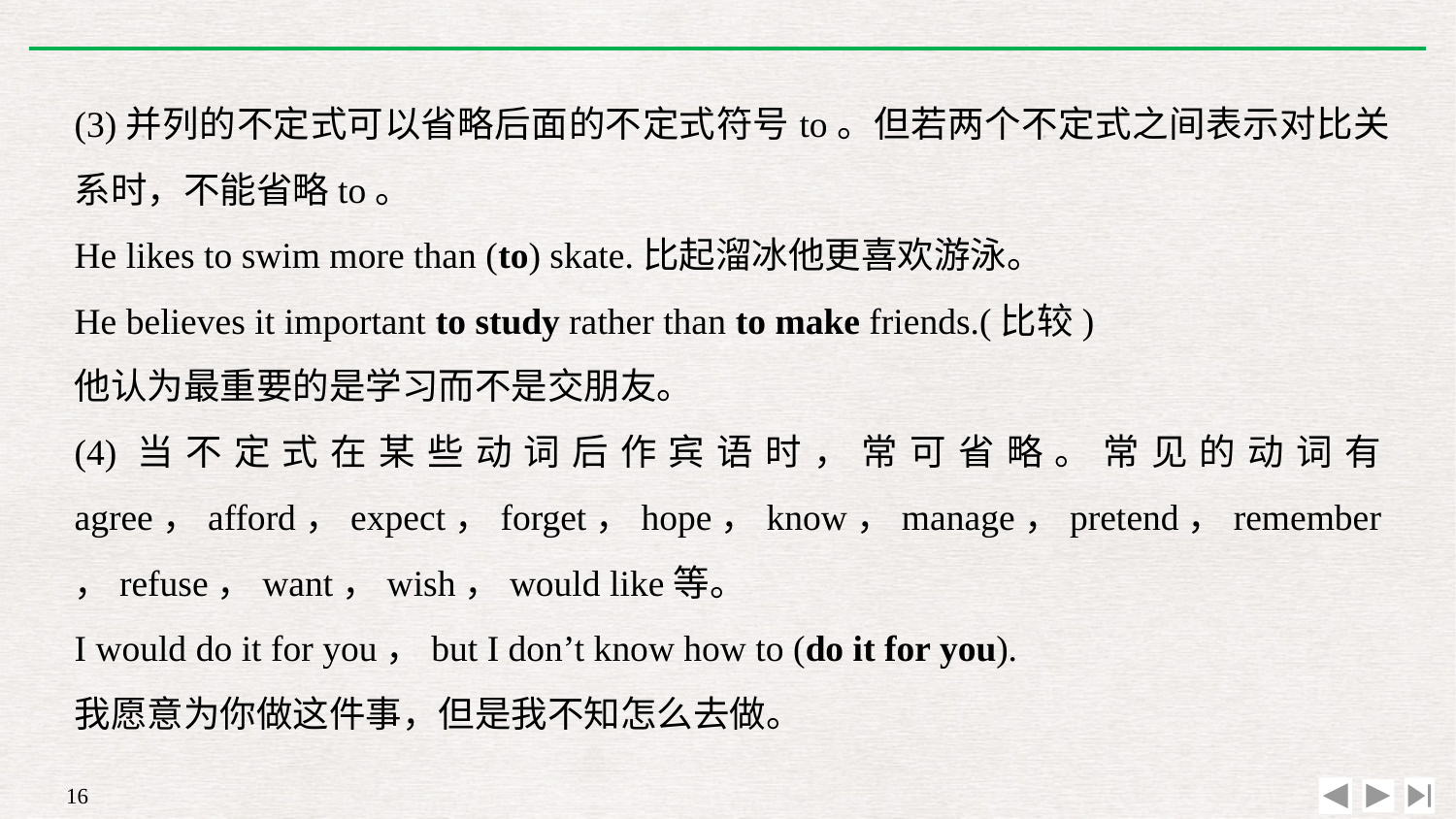

(3)并列的不定式可以省略后面的不定式符号to。但若两个不定式之间表示对比关系时，不能省略to。
He likes to swim more than (to) skate.比起溜冰他更喜欢游泳。
He believes it important to study rather than to make friends.(比较)
他认为最重要的是学习而不是交朋友。
(4)当不定式在某些动词后作宾语时，常可省略。常见的动词有agree，afford，expect，forget，hope，know，manage，pretend，remember，refuse，want，wish，would like等。
I would do it for you，but I don’t know how to (do it for you).
我愿意为你做这件事，但是我不知怎么去做。